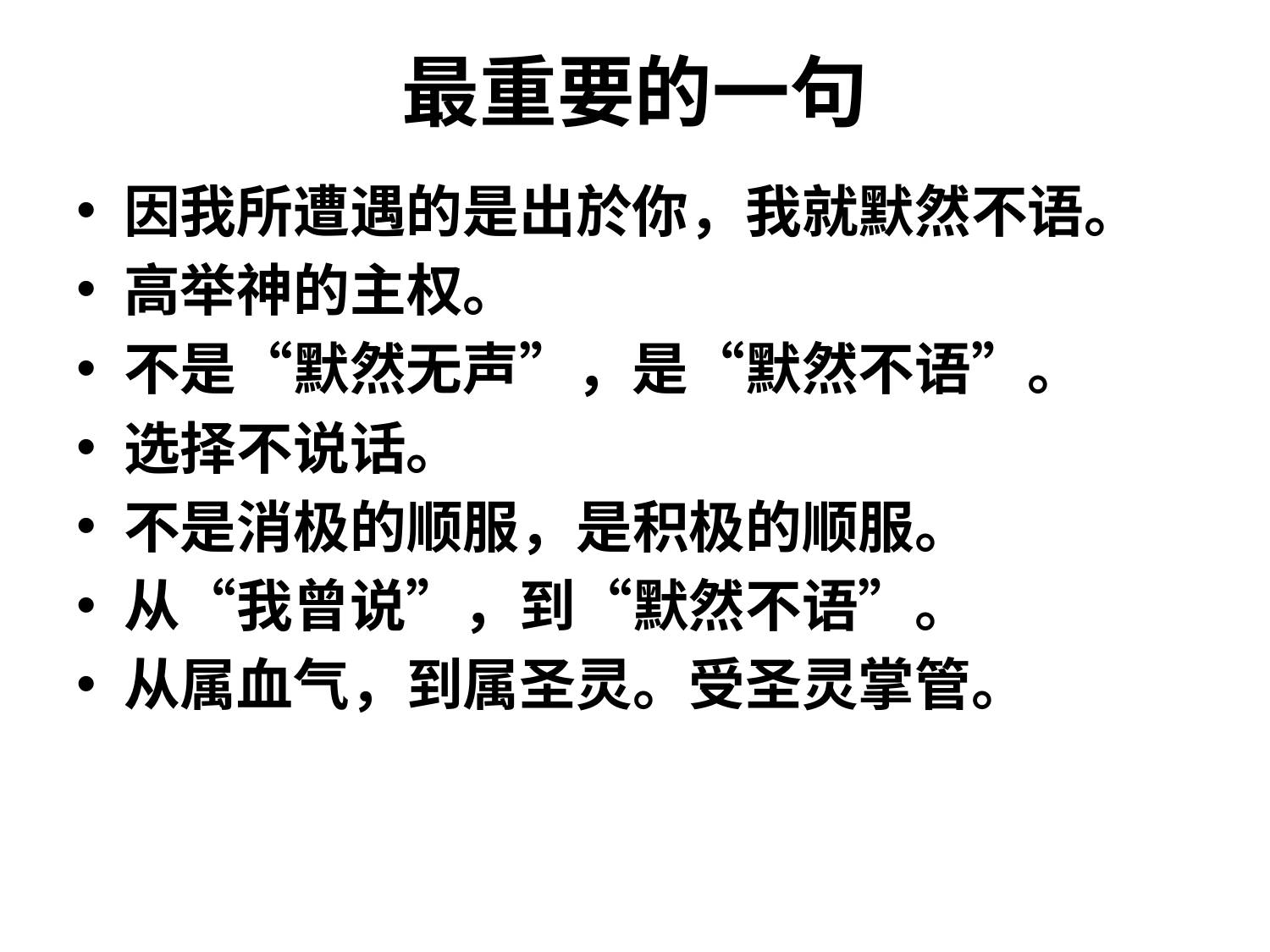

# 最重要的一句
因我所遭遇的是出於你，我就默然不语。
高举神的主权。
不是“默然无声”，是“默然不语”。
选择不说话。
不是消极的顺服，是积极的顺服。
从“我曾说”，到“默然不语”。
从属血气，到属圣灵。受圣灵掌管。